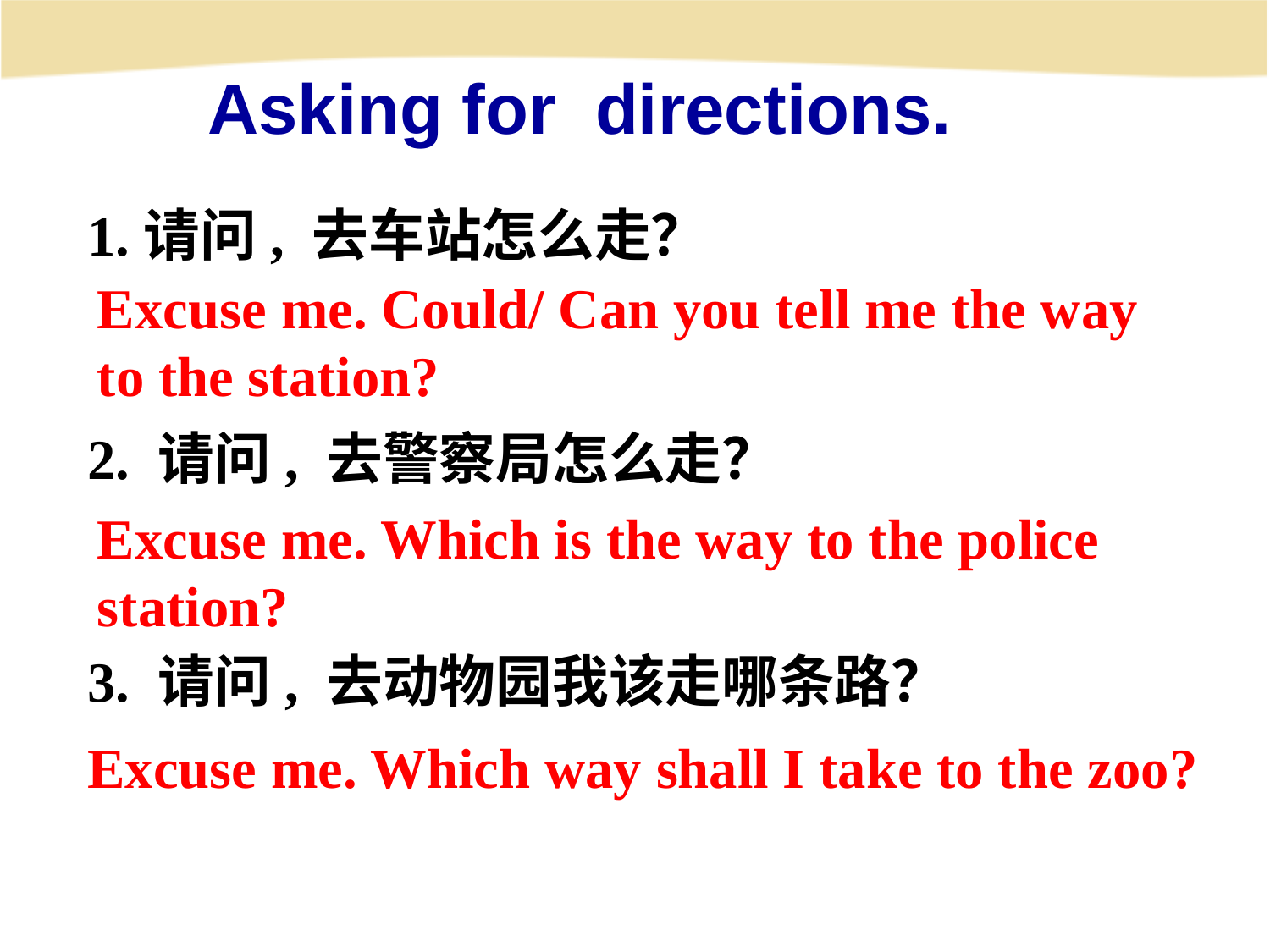

Asking for  directions.
1.请问, 去车站怎么走？

2. 请问, 去警察局怎么走？

3. 请问, 去动物园我该走哪条路？

Excuse me. Could/ Can you tell me the way
to the station?
Excuse me. Which is the way to the police
station?
Excuse me. Which way shall I take to the zoo?